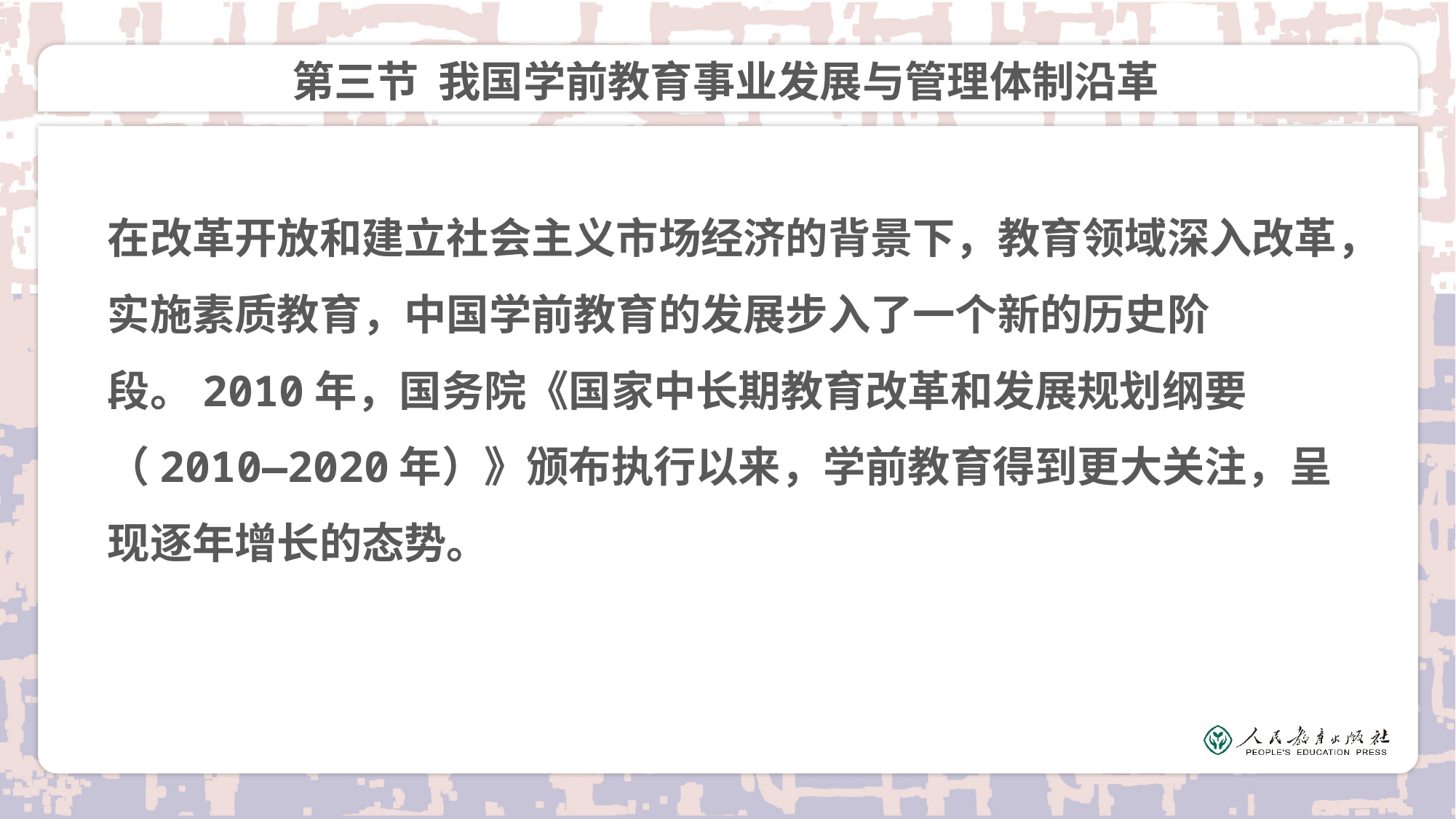

# 第三节  我国学前教育事业发展与管理体制沿革
在改革开放和建立社会主义市场经济的背景下，教育领域深入改革，实施素质教育，中国学前教育的发展步入了一个新的历史阶段。2010年，国务院《国家中长期教育改革和发展规划纲要（2010—2020年）》颁布执行以来，学前教育得到更大关注，呈现逐年增长的态势。